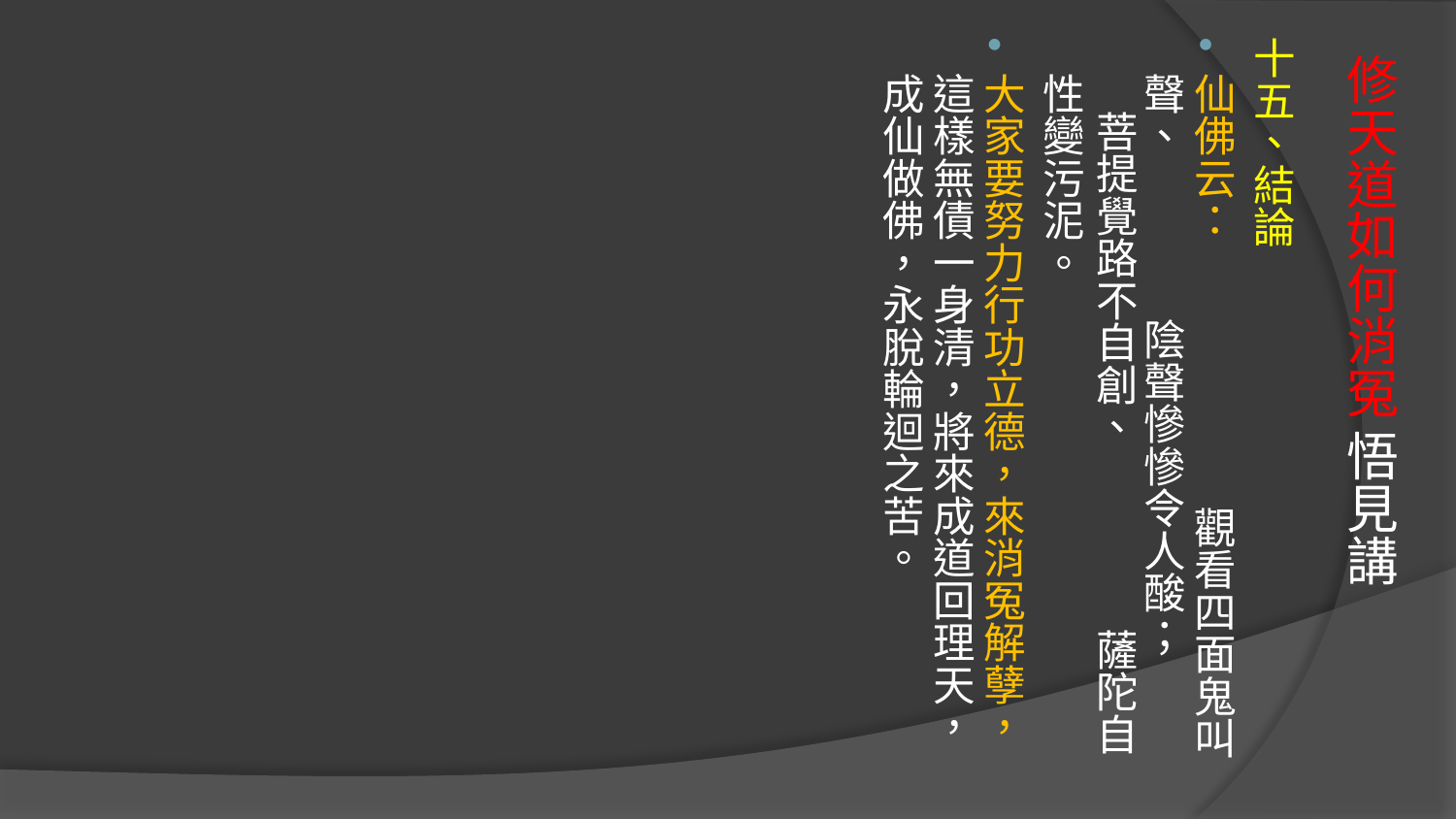

十五、結論
仙佛云：                            觀看四面鬼叫聲、                 陰聲慘慘令人酸；                  菩提覺路不自創、                   薩陀自性變污泥。
大家要努力行功立德，來消冤解孽，這樣無債一身清，將來成道回理天，成仙做佛，永脫輪迴之苦。

# 修天道如何消冤 悟見講